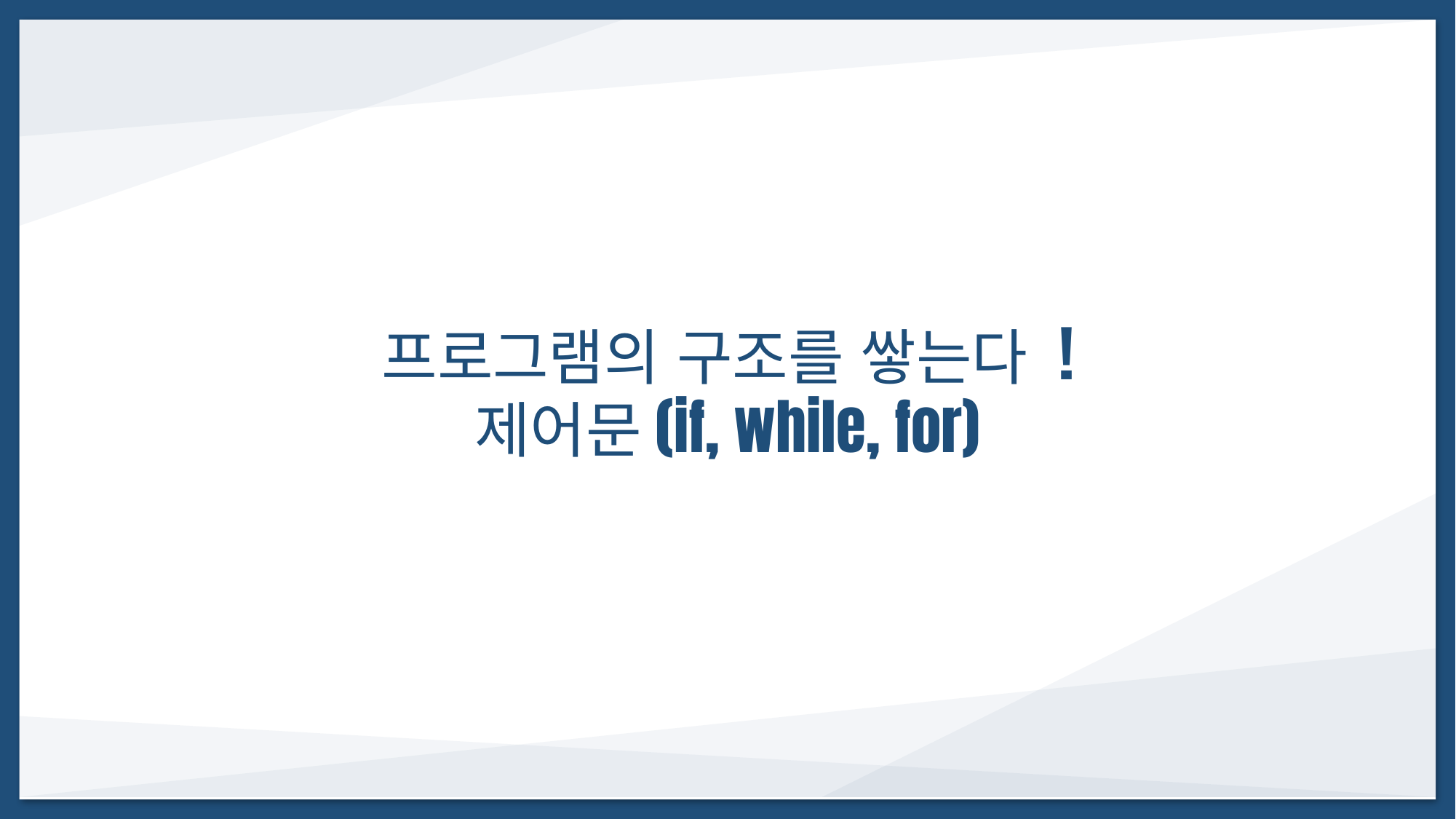

프로그램의 구조를 쌓는다 !
제어문(if, while, for)